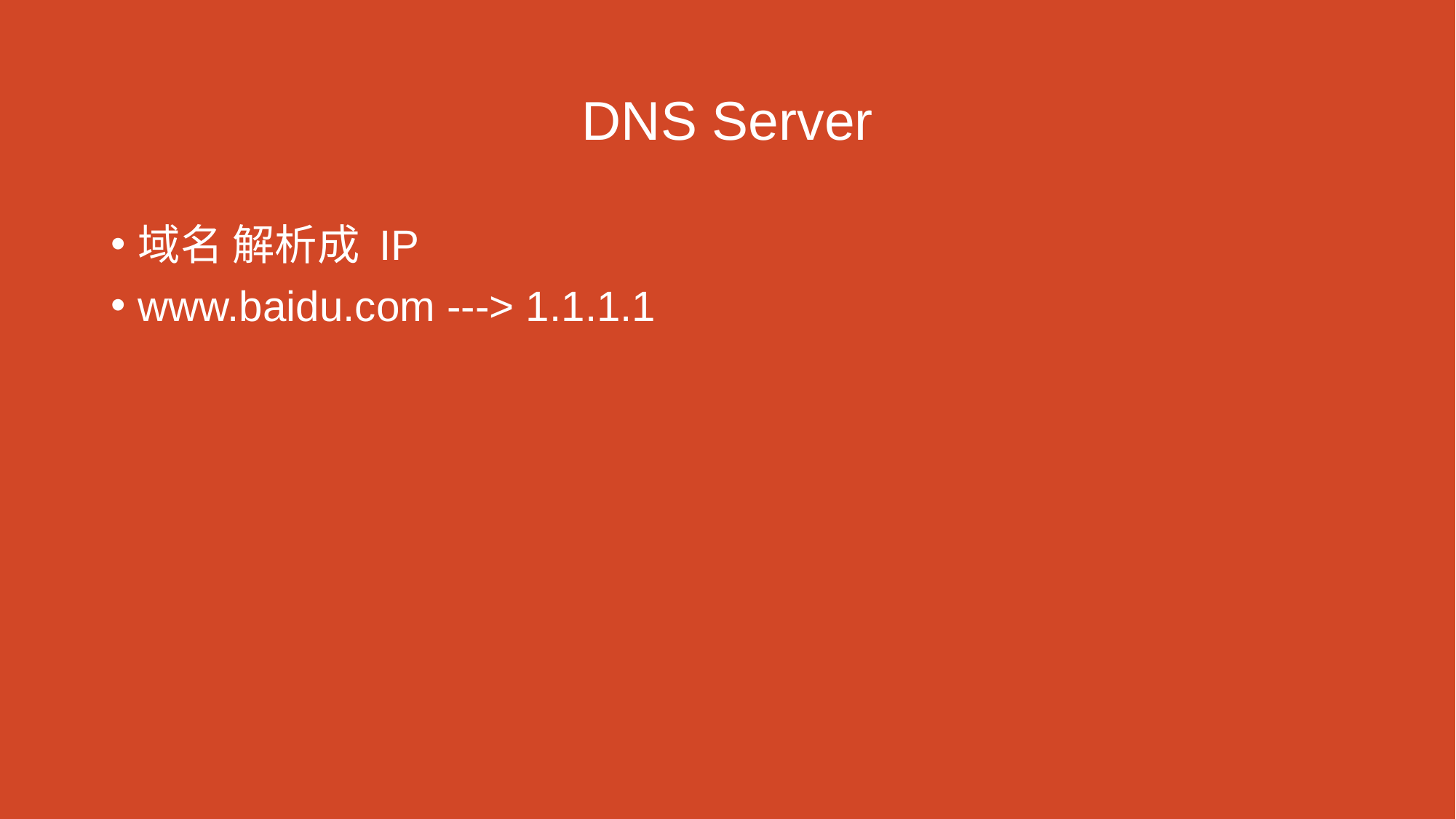

# DNS Server
域名 解析成 IP
www.baidu.com ---> 1.1.1.1